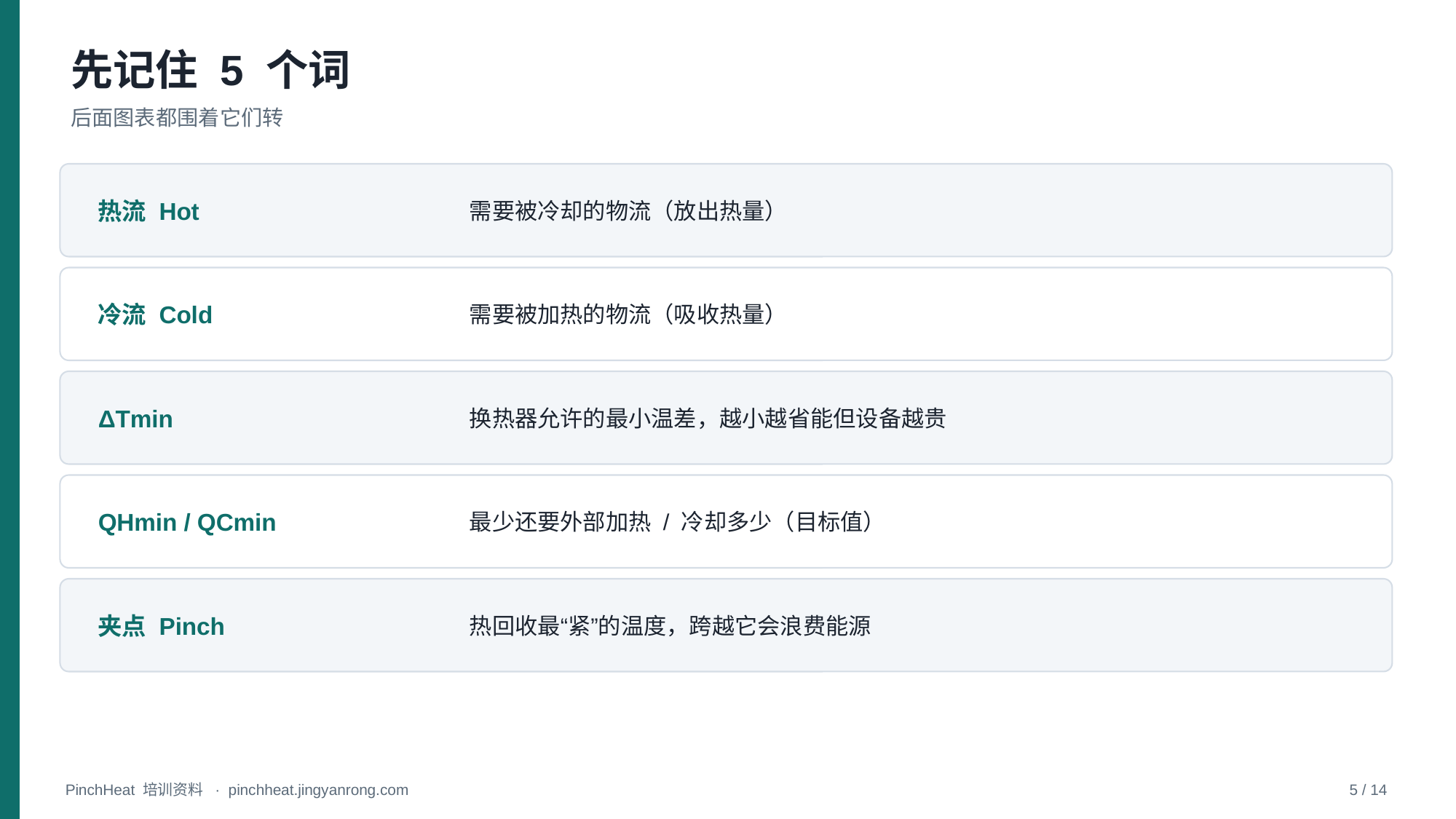

先记住 5 个词
后面图表都围着它们转

热流 Hot
需要被冷却的物流（放出热量）

冷流 Cold
需要被加热的物流（吸收热量）

ΔTmin
换热器允许的最小温差，越小越省能但设备越贵

QHmin / QCmin
最少还要外部加热 / 冷却多少（目标值）

夹点 Pinch
热回收最“紧”的温度，跨越它会浪费能源
PinchHeat 培训资料  ·  pinchheat.jingyanrong.com
5 / 14